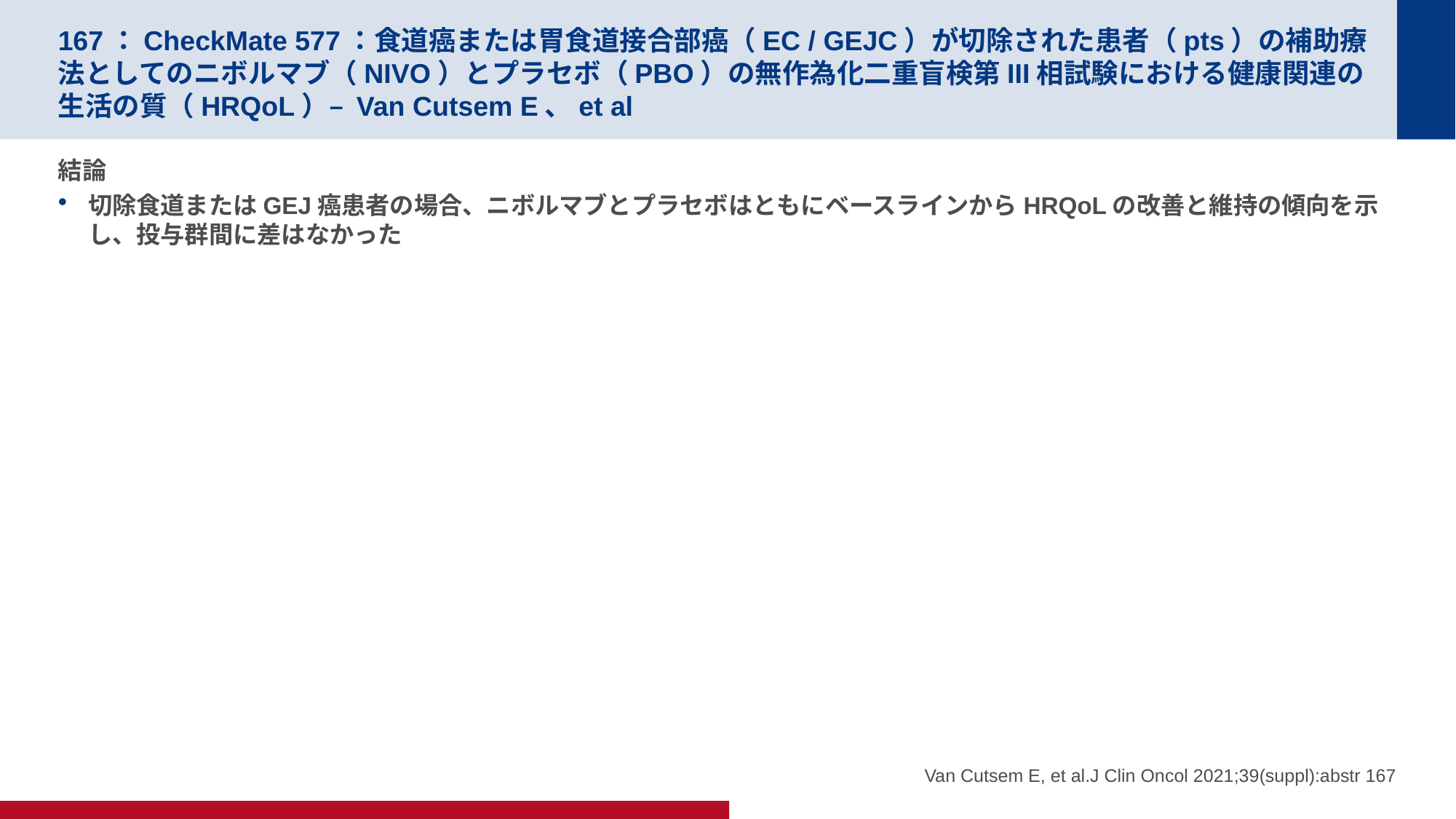

# 167：CheckMate 577：食道癌または胃食道接合部癌（EC / GEJC）が切除された患者（pts）の補助療法としてのニボルマブ（NIVO）とプラセボ（PBO）の無作為化二重盲検第III相試験における健康関連の生活の質（HRQoL）– Van Cutsem E、et al
結論
切除食道またはGEJ癌患者の場合、ニボルマブとプラセボはともにベースラインからHRQoLの改善と維持の傾向を示し、投与群間に差はなかった
Van Cutsem E, et al.J Clin Oncol 2021;39(suppl):abstr 167